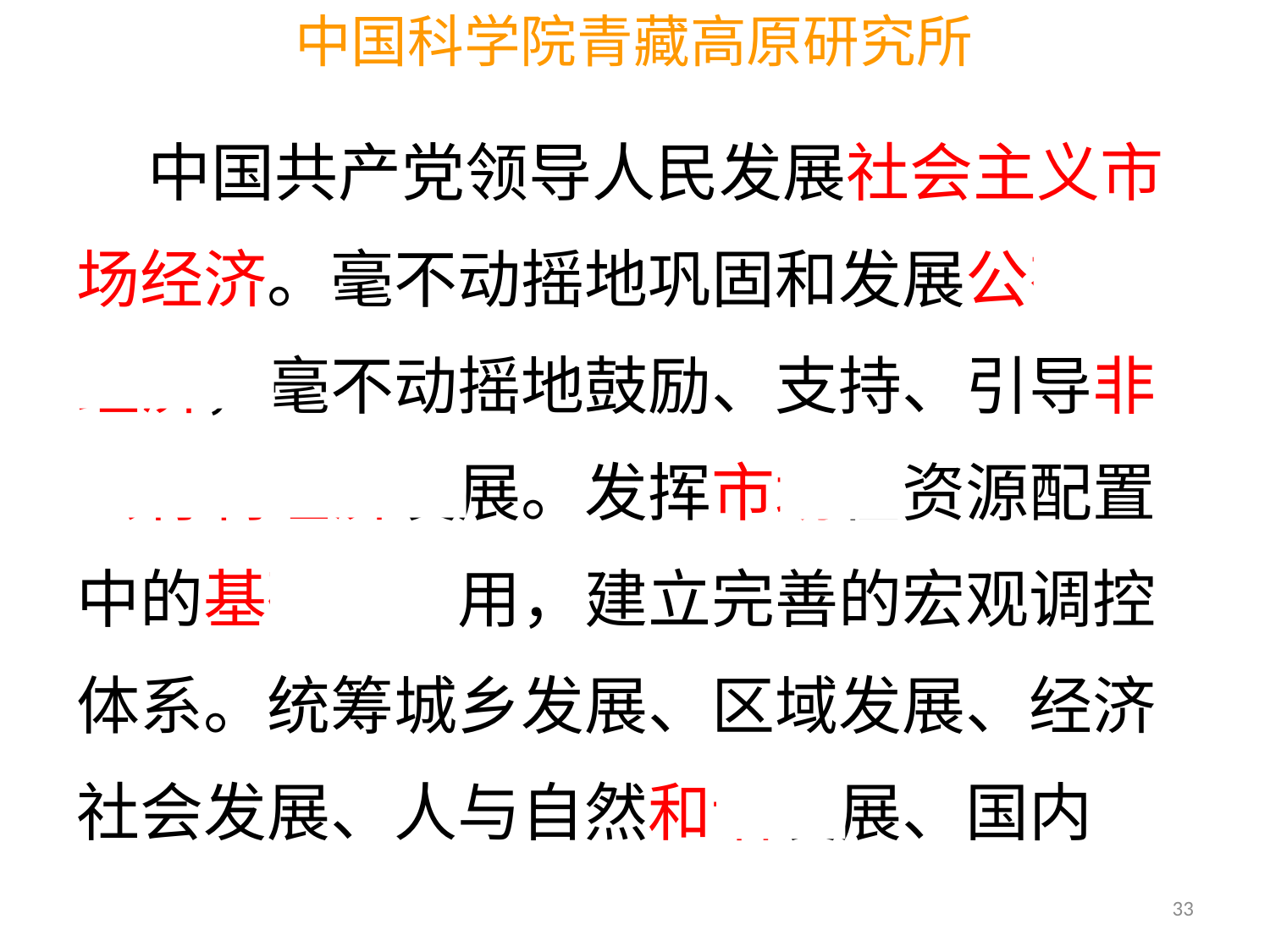

# 中国共产党领导人民发展社会主义市场经济。毫不动摇地巩固和发展公有制经济，毫不动摇地鼓励、支持、引导非公有制经济发展。发挥市场在资源配置中的基础性作用，建立完善的宏观调控体系。统筹城乡发展、区域发展、经济社会发展、人与自然和谐发展、国内

33